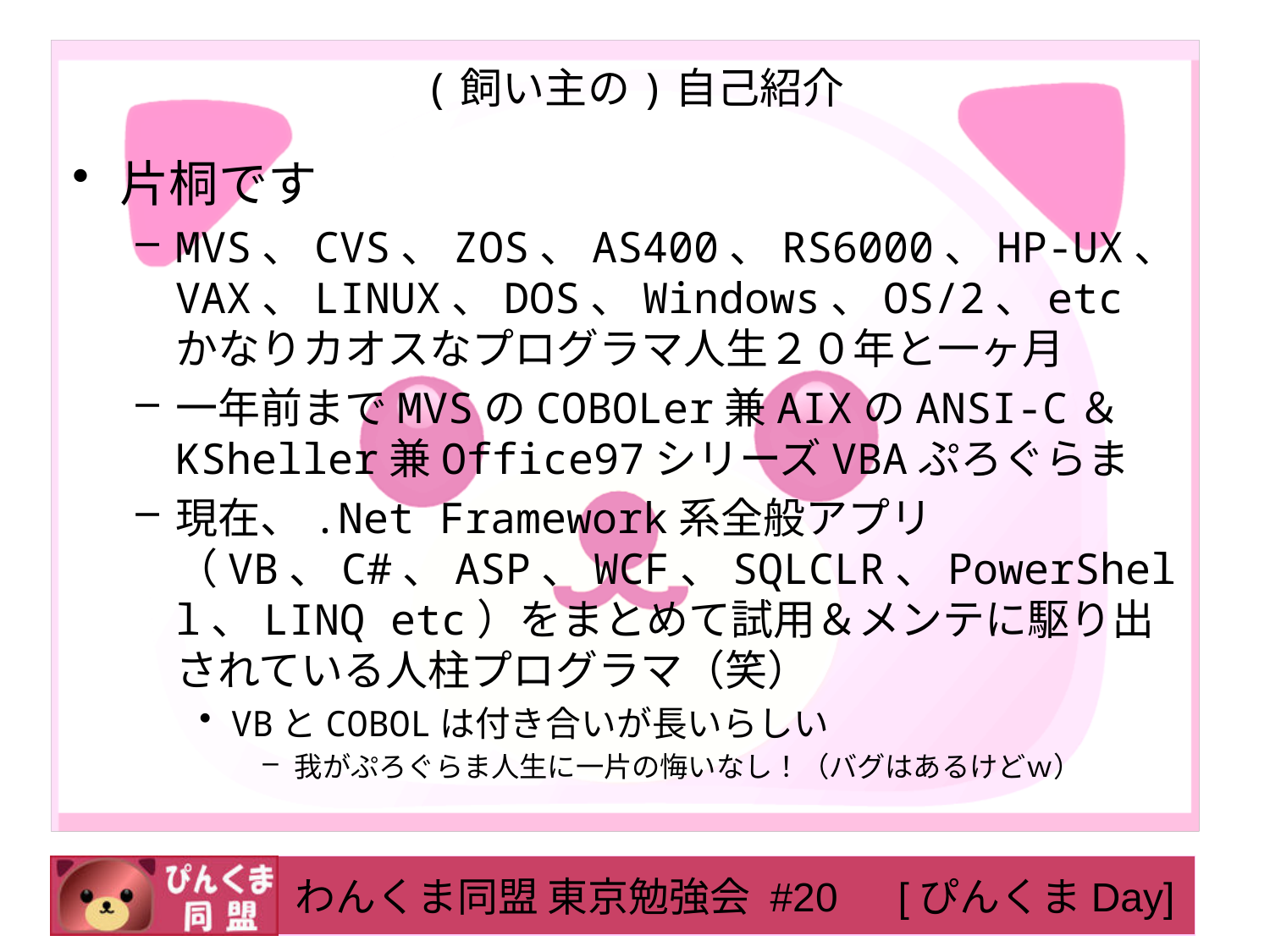

# (飼い主の)自己紹介
片桐です
MVS、CVS、ZOS、AS400、RS6000、HP-UX、VAX、LINUX、DOS、Windows、OS/2、etc かなりカオスなプログラマ人生２０年と一ヶ月
一年前までMVSのCOBOLer兼AIXのANSI-C＆KSheller兼Office97シリーズVBAぷろぐらま
現在、.Net Framework系全般アプリ（VB、C#、ASP、WCF、SQLCLR、PowerShell、LINQ etc）をまとめて試用＆メンテに駆り出されている人柱プログラマ（笑）
VBとCOBOLは付き合いが長いらしい
我がぷろぐらま人生に一片の悔いなし！（バグはあるけどｗ）